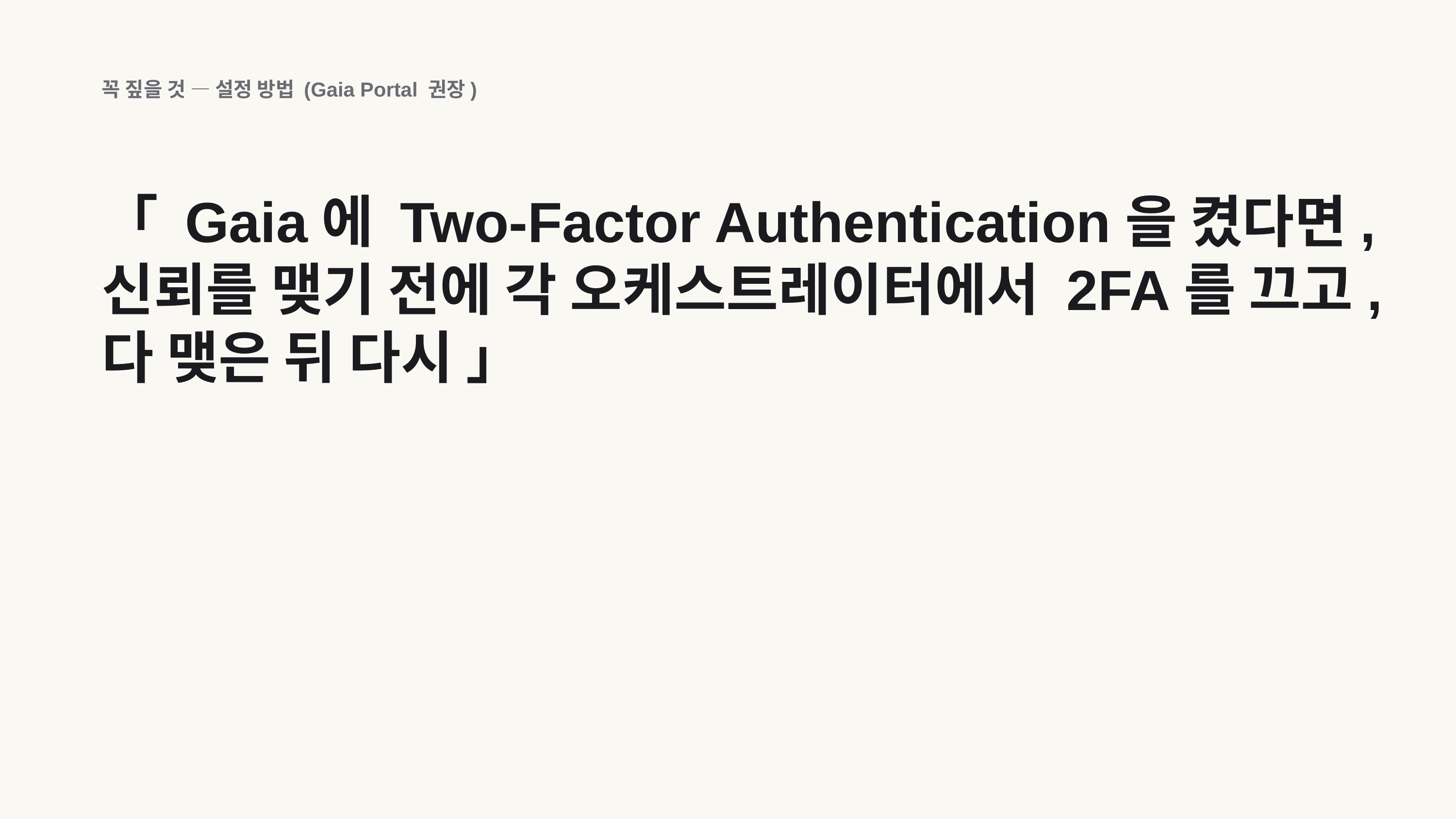

꼭 짚을 것 — 설정 방법 (Gaia Portal 권장)
「 Gaia에 Two-Factor Authentication을 켰다면, 신뢰를 맺기 전에 각 오케스트레이터에서 2FA를 끄고, 다 맺은 뒤 다시 」